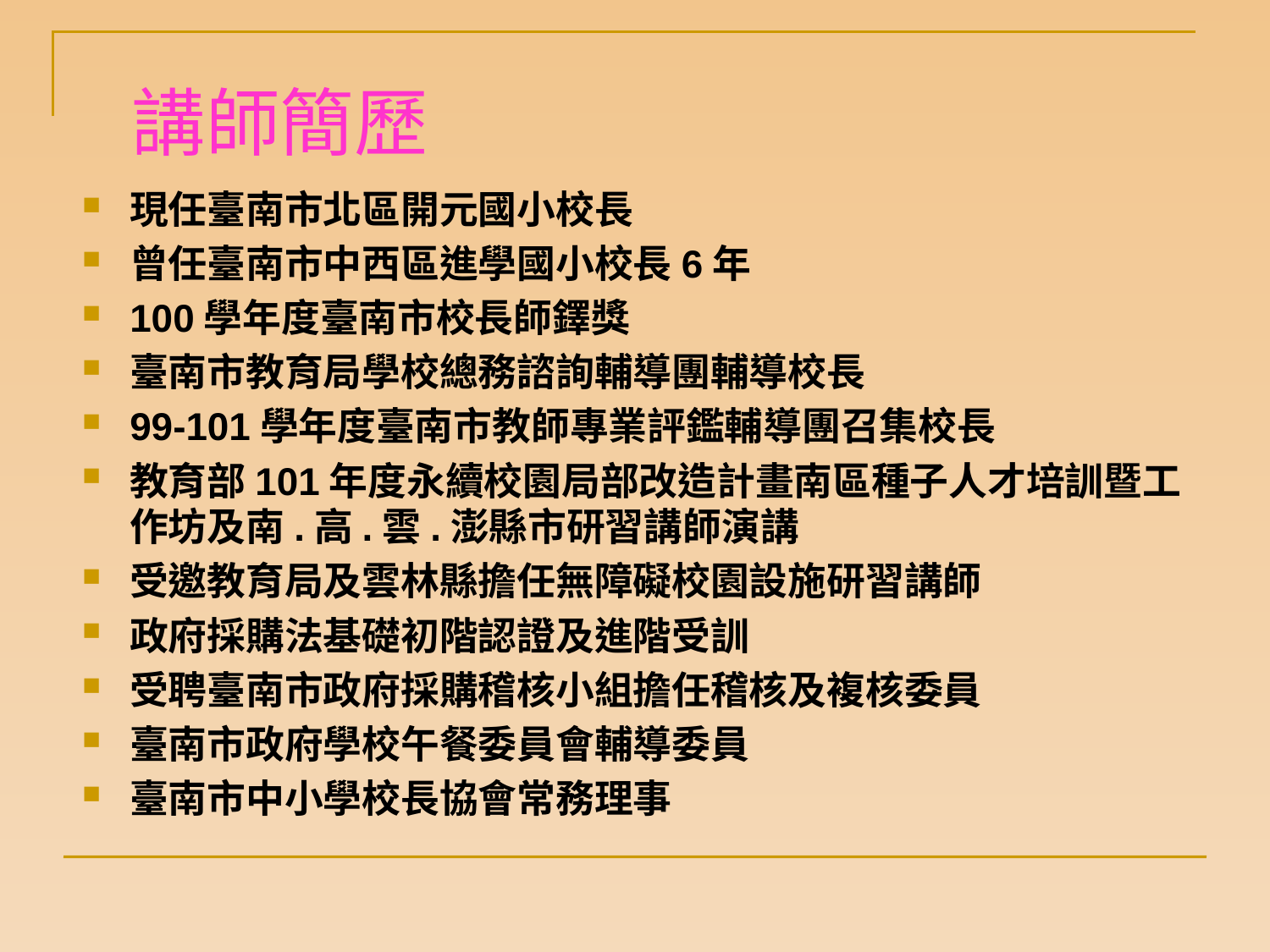

# 講師簡歷
現任臺南市北區開元國小校長
曾任臺南市中西區進學國小校長6年
100學年度臺南市校長師鐸獎
臺南市教育局學校總務諮詢輔導團輔導校長
99-101學年度臺南市教師專業評鑑輔導團召集校長
教育部101年度永續校園局部改造計畫南區種子人才培訓暨工作坊及南.高.雲.澎縣市研習講師演講
受邀教育局及雲林縣擔任無障礙校園設施研習講師
政府採購法基礎初階認證及進階受訓
受聘臺南市政府採購稽核小組擔任稽核及複核委員
臺南市政府學校午餐委員會輔導委員
臺南市中小學校長協會常務理事